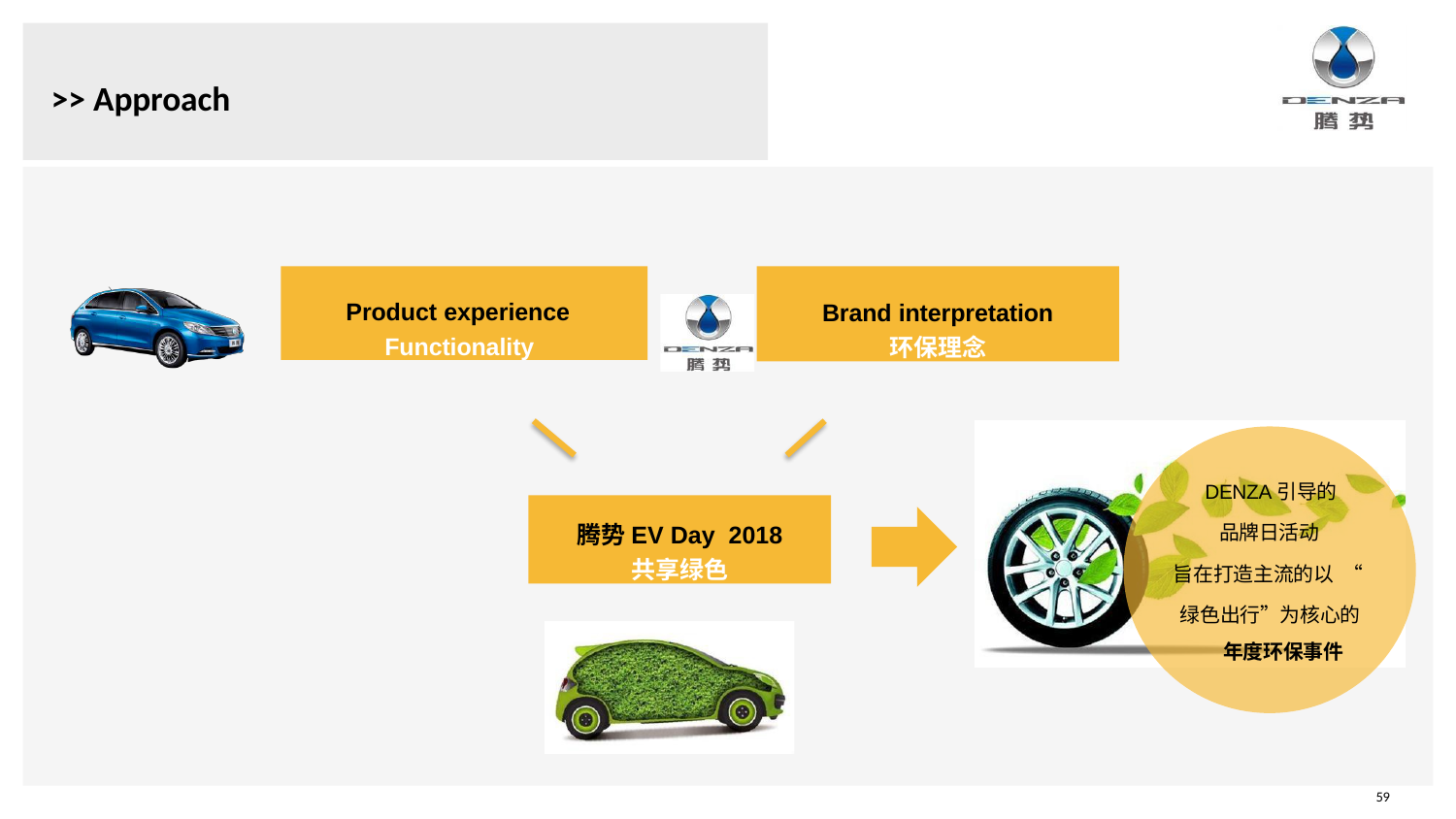

# >> Approach

Product experience  Functionality

Brand interpretation
环保理念

DENZA引导的
品牌日活动
旨在打造主流的以 “  绿色出行”为核心的
年度环保事件
腾势EV Day 2018
共享绿色

59